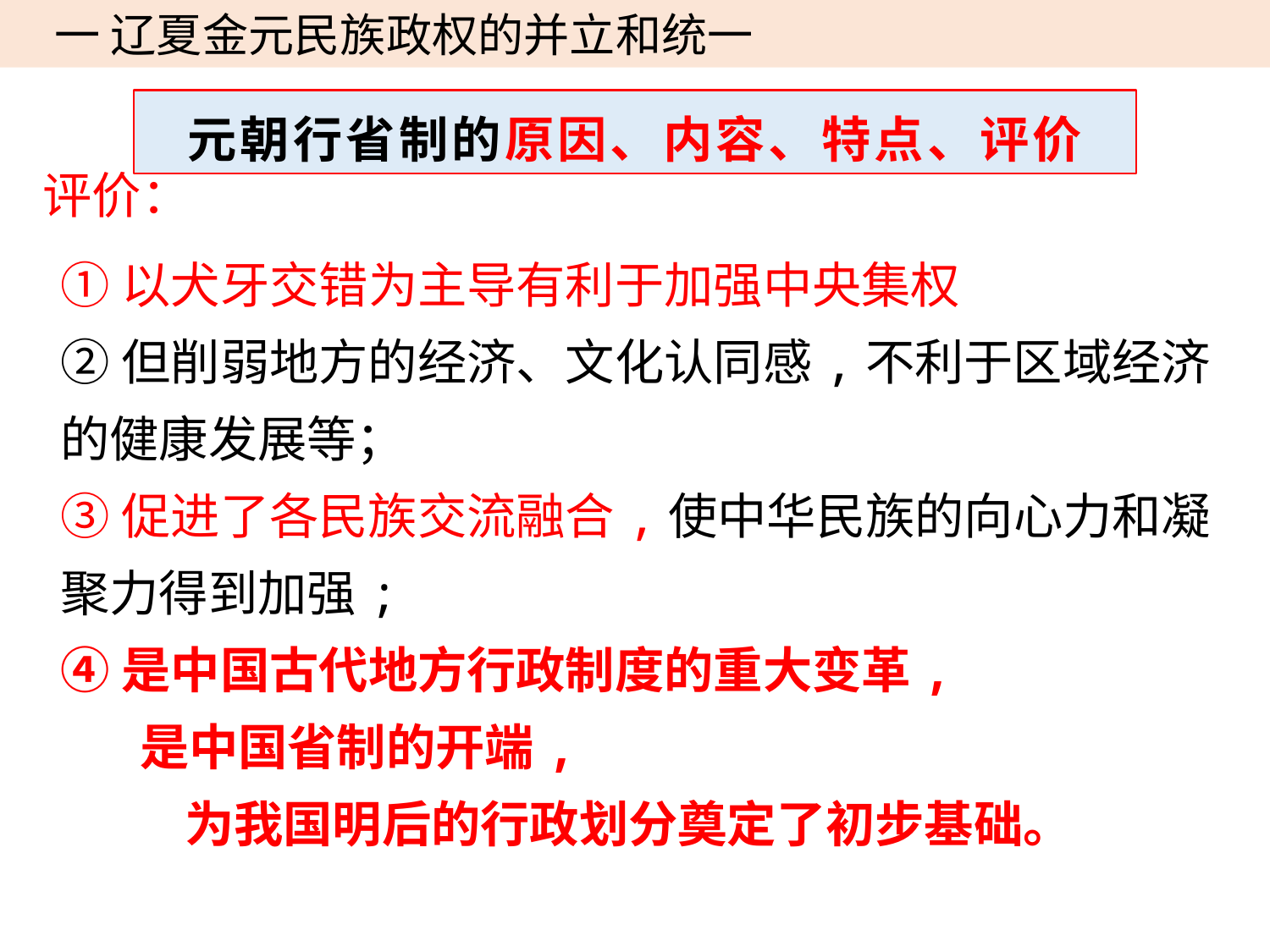

一 辽夏金元民族政权的并立和统一
元朝行省制的原因、内容、特点、评价
评价：
①以犬牙交错为主导有利于加强中央集权
②但削弱地方的经济、文化认同感,不利于区域经济的健康发展等；
③促进了各民族交流融合,使中华民族的向心力和凝聚力得到加强;
④是中国古代地方行政制度的重大变革,
      是中国省制的开端,
          为我国明后的行政划分奠定了初步基础。